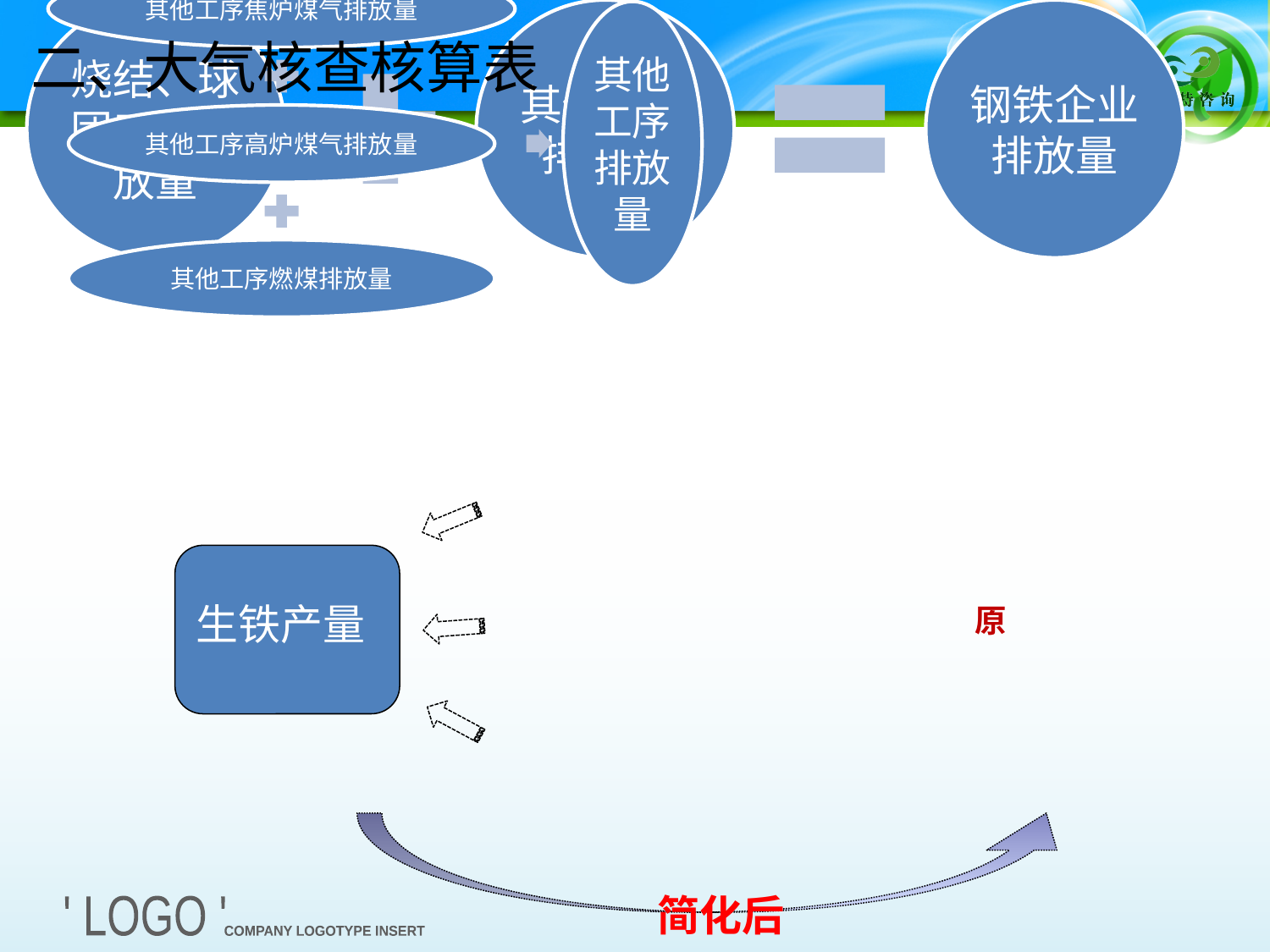

二、大气核查核算表
烧结、球团工序排放量

其他工序排放量

钢铁企业排放量
其他工序焦炉煤气排放量

其他工序高炉煤气排放量

其他工序燃煤排放量
其他工序排放量

生铁产量

原

简化后